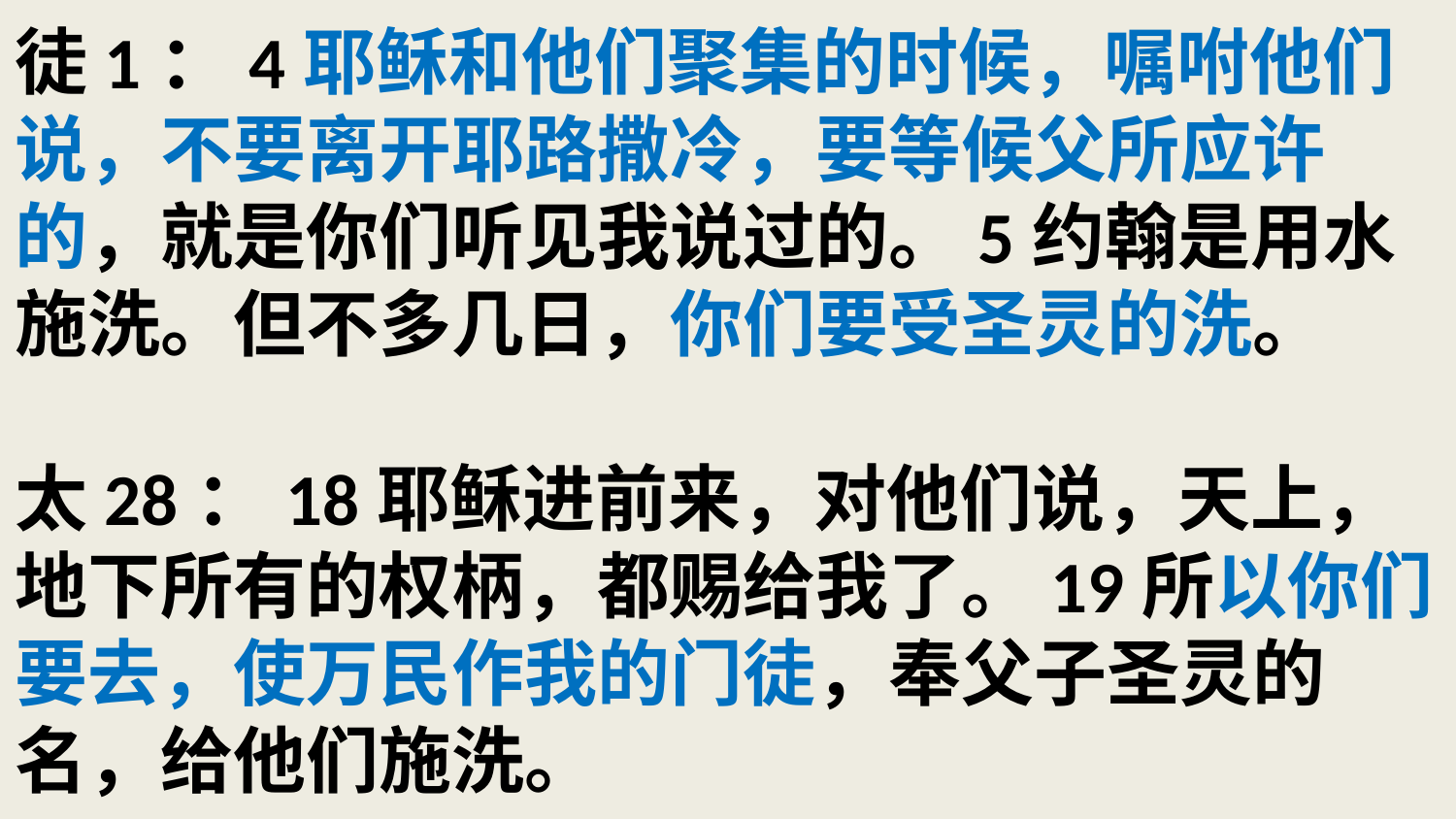

# 徒1：4耶稣和他们聚集的时候，嘱咐他们说，不要离开耶路撒冷，要等候父所应许的，就是你们听见我说过的。5约翰是用水施洗。但不多几日，你们要受圣灵的洗。 太28：18耶稣进前来，对他们说，天上，地下所有的权柄，都赐给我了。19所以你们要去，使万民作我的门徒，奉父子圣灵的名，给他们施洗。